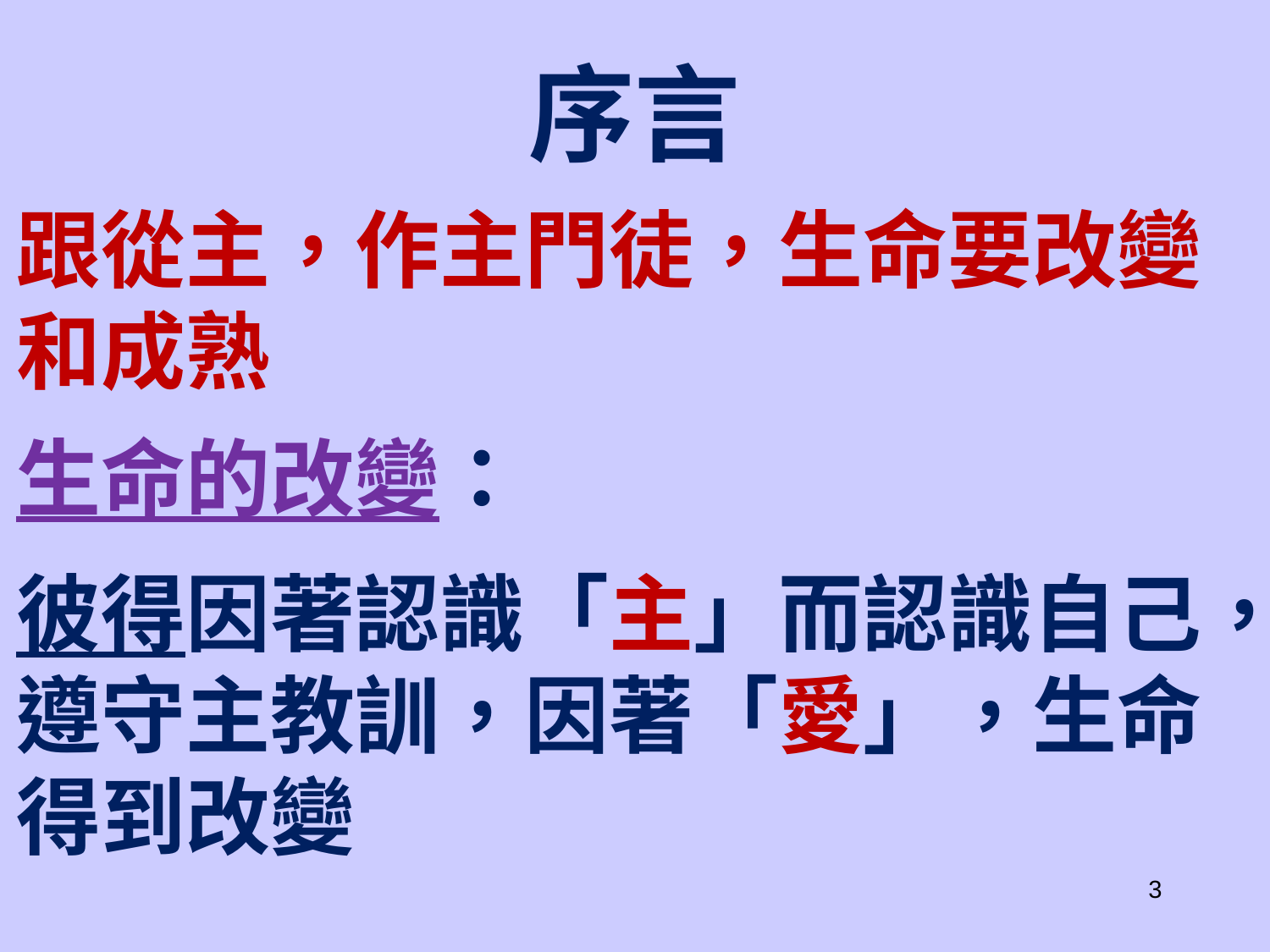

序言

跟從主，作主門徒，生命要改變和成熟

生命的改變：

彼得因著認識「主」而認識自己，
遵守主教訓，因著「愛」，生命得到改變
3